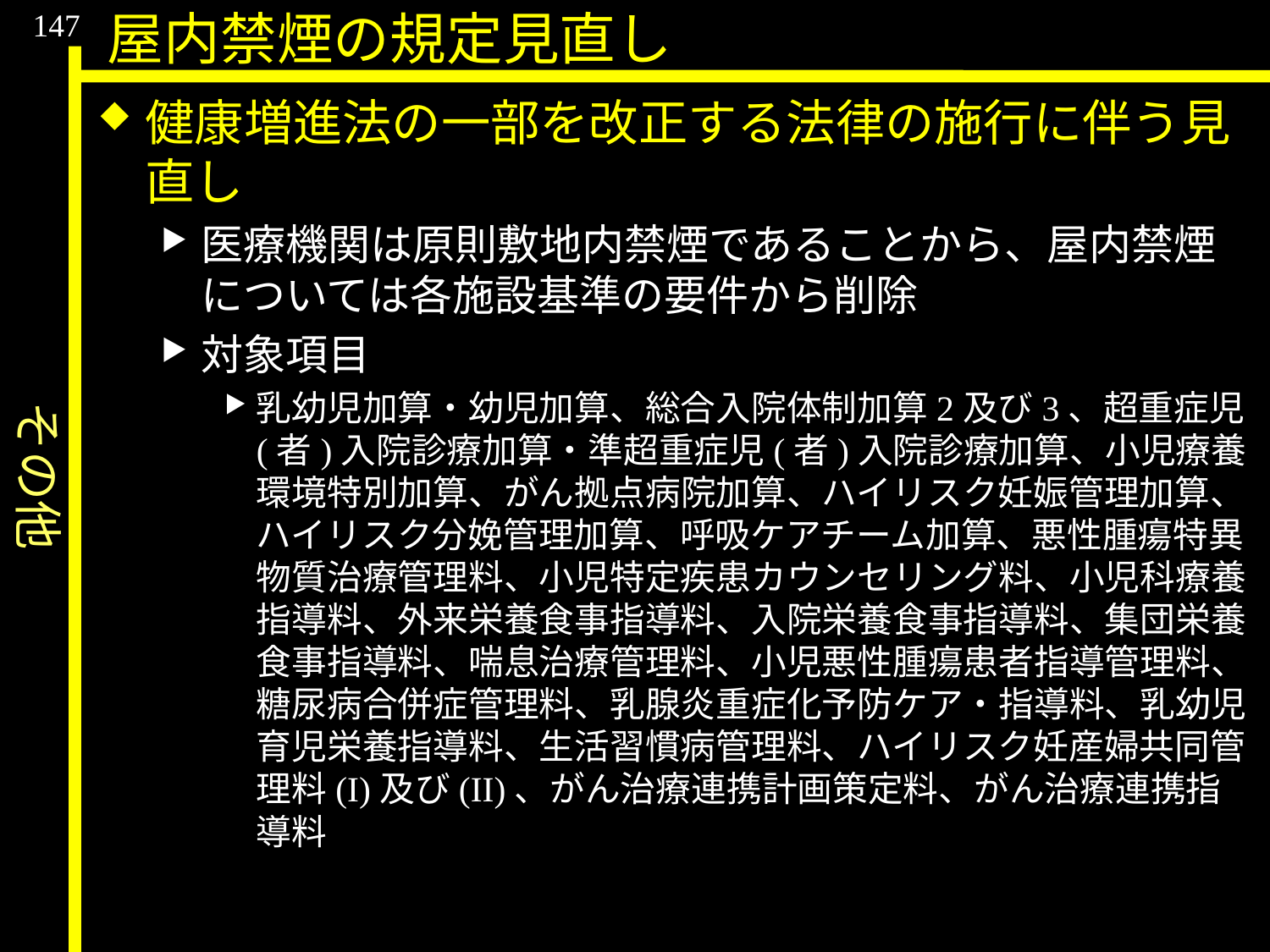

その他
147
屋内禁煙の規定見直し

健康増進法の一部を改正する法律の施行に伴う見直し
医療機関は原則敷地内禁煙であることから、屋内禁煙については各施設基準の要件から削除
対象項目
乳幼児加算・幼児加算、総合入院体制加算2及び3、超重症児(者)入院診療加算・準超重症児(者)入院診療加算、小児療養環境特別加算、がん拠点病院加算、ハイリスク妊娠管理加算、ハイリスク分娩管理加算、呼吸ケアチーム加算、悪性腫瘍特異物質治療管理料、小児特定疾患カウンセリング料、小児科療養指導料、外来栄養食事指導料、入院栄養食事指導料、集団栄養食事指導料、喘息治療管理料、小児悪性腫瘍患者指導管理料、糖尿病合併症管理料、乳腺炎重症化予防ケア・指導料、乳幼児育児栄養指導料、生活習慣病管理料、ハイリスク妊産婦共同管理料(I)及び(II)、がん治療連携計画策定料、がん治療連携指導料